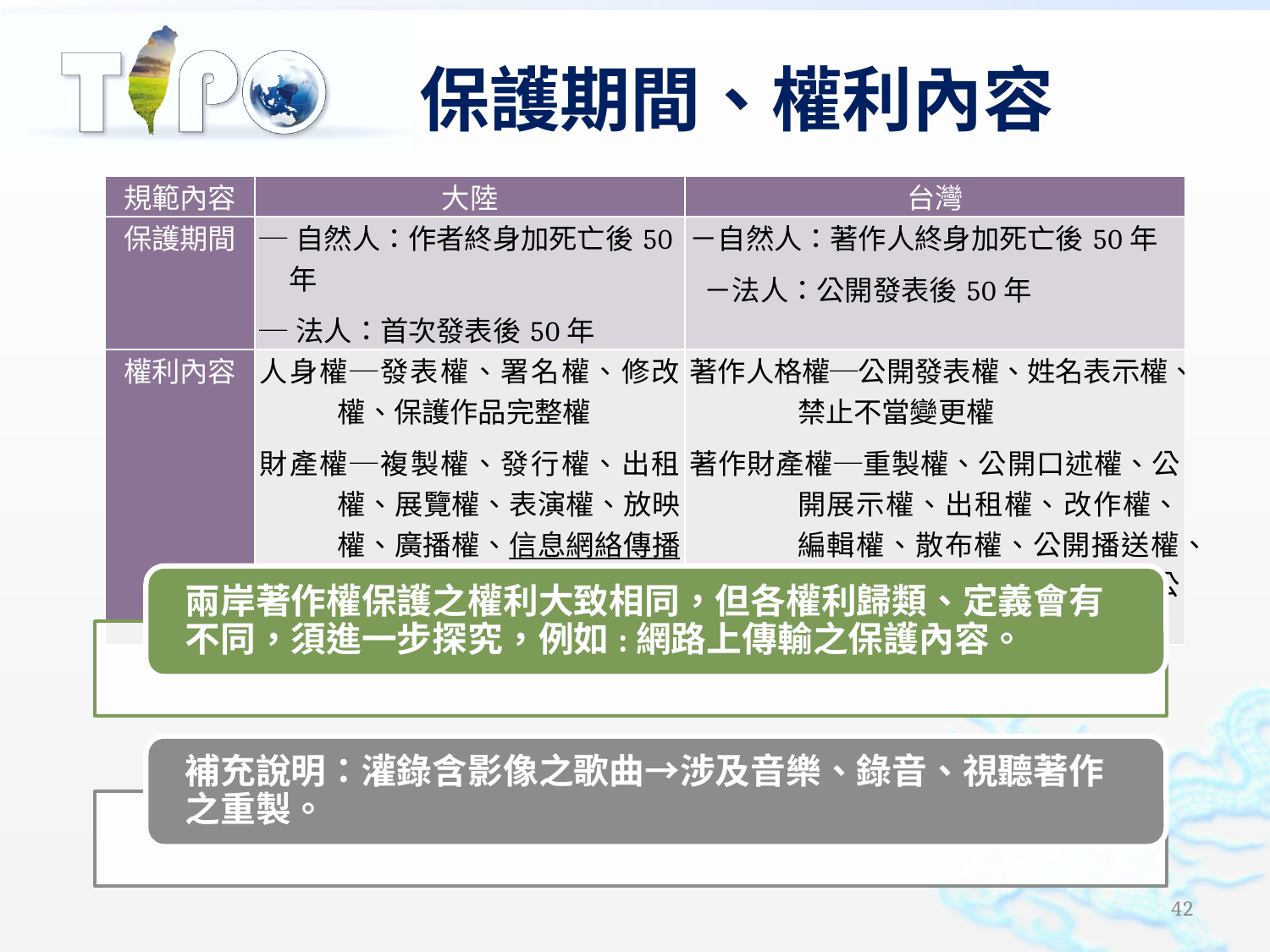

# 保護期間、權利內容
| 規範內容 | 大陸 | 台灣 |
| --- | --- | --- |
| 保護期間 | ─自然人：作者終身加死亡後50年 ─法人：首次發表後50年 | －自然人：著作人終身加死亡後50年 －法人：公開發表後50年 |
| 權利內容 | 人身權─發表權、署名權、修改權、保護作品完整權 財產權─複製權、發行權、出租權、展覽權、表演權、放映權、廣播權、信息網絡傳播權、攝制權、改編權、翻譯權、匯編權 | 著作人格權─公開發表權、姓名表示權、禁止不當變更權 著作財產權─重製權、公開口述權、公開展示權、出租權、改作權、編輯權、散布權、公開播送權、公開上映權、公開演出權、公開傳輸權 |
兩岸著作權保護之權利大致相同，但各權利歸類、定義會有不同，須進一步探究，例如:網路上傳輸之保護內容。
補充說明：灌錄含影像之歌曲→涉及音樂、錄音、視聽著作之重製。
42